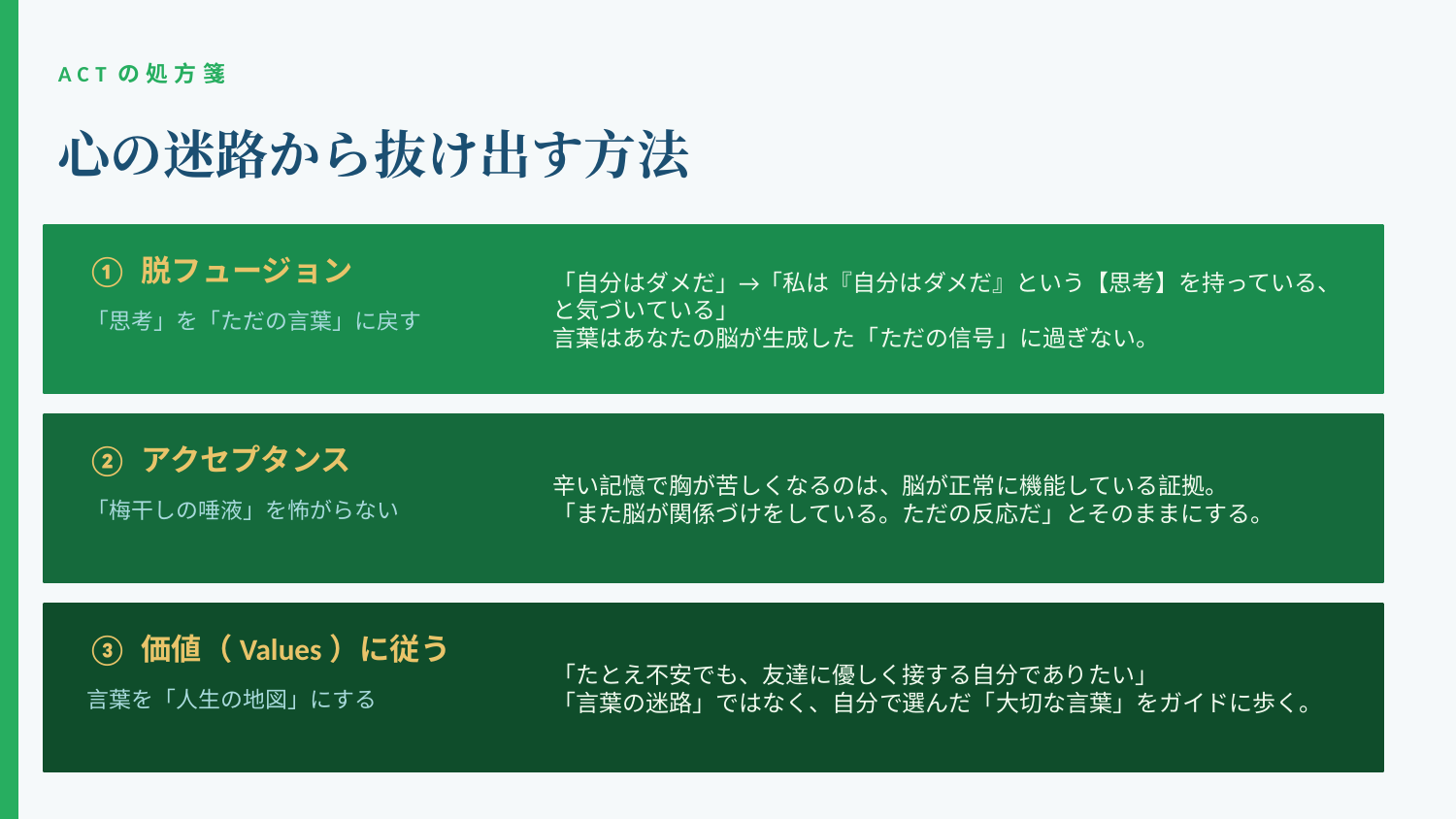

ACTの処方箋
心の迷路から抜け出す方法

① 脱フュージョン
「自分はダメだ」→「私は『自分はダメだ』という【思考】を持っている、と気づいている」
言葉はあなたの脳が生成した「ただの信号」に過ぎない。
「思考」を「ただの言葉」に戻す

② アクセプタンス
辛い記憶で胸が苦しくなるのは、脳が正常に機能している証拠。
「また脳が関係づけをしている。ただの反応だ」とそのままにする。
「梅干しの唾液」を怖がらない

③ 価値（Values）に従う
「たとえ不安でも、友達に優しく接する自分でありたい」
「言葉の迷路」ではなく、自分で選んだ「大切な言葉」をガイドに歩く。
言葉を「人生の地図」にする